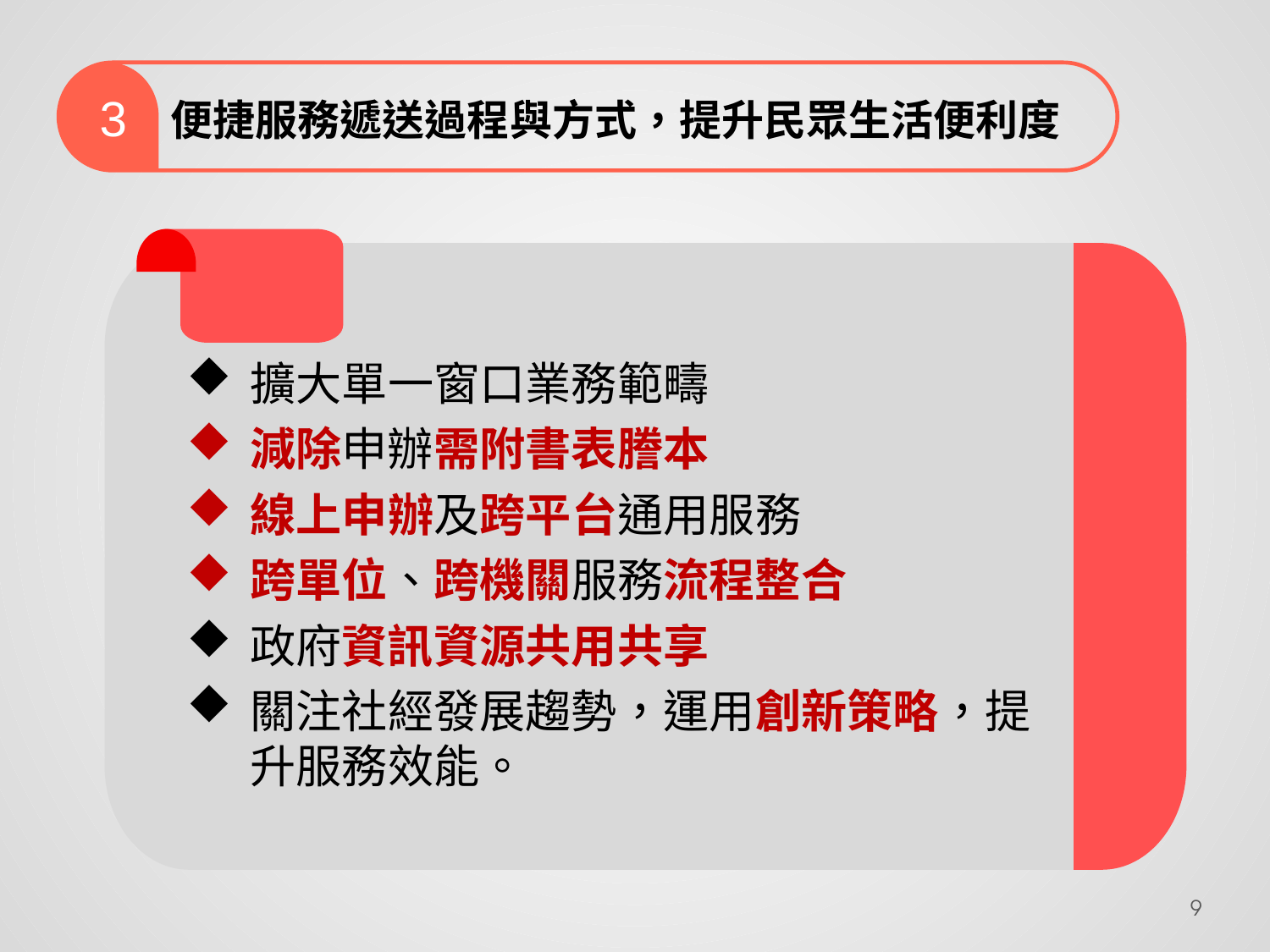

3
便捷服務遞送過程與方式，提升民眾生活便利度

擴大單一窗口業務範疇
減除申辦需附書表謄本
線上申辦及跨平台通用服務
跨單位、跨機關服務流程整合
政府資訊資源共用共享
關注社經發展趨勢，運用創新策略，提升服務效能。

9